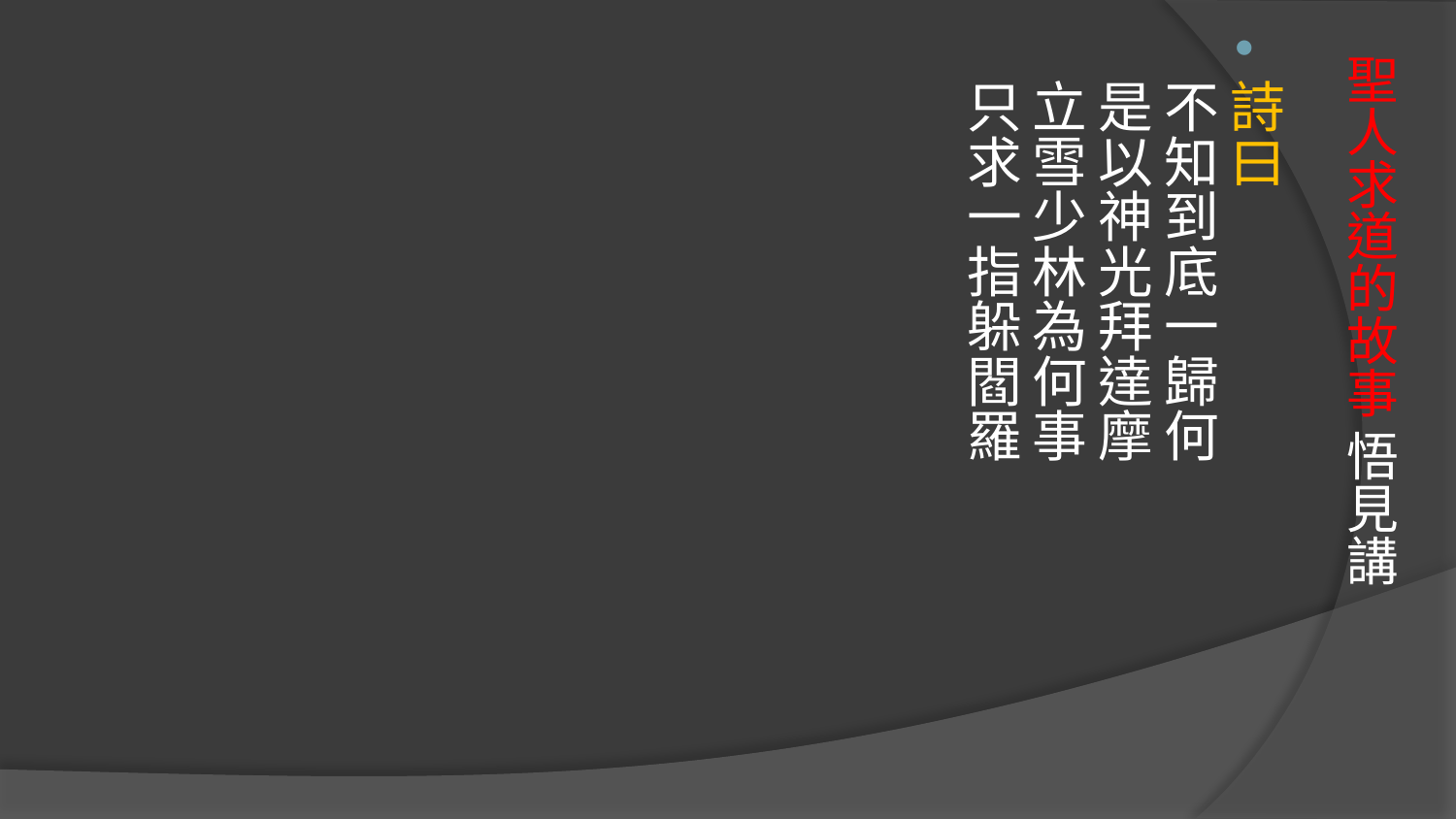

詩曰 
不知到底一歸何 　                     是以神光拜達摩
立雪少林為何事                         只求一指躲閻羅

# 聖人求道的故事 悟見講